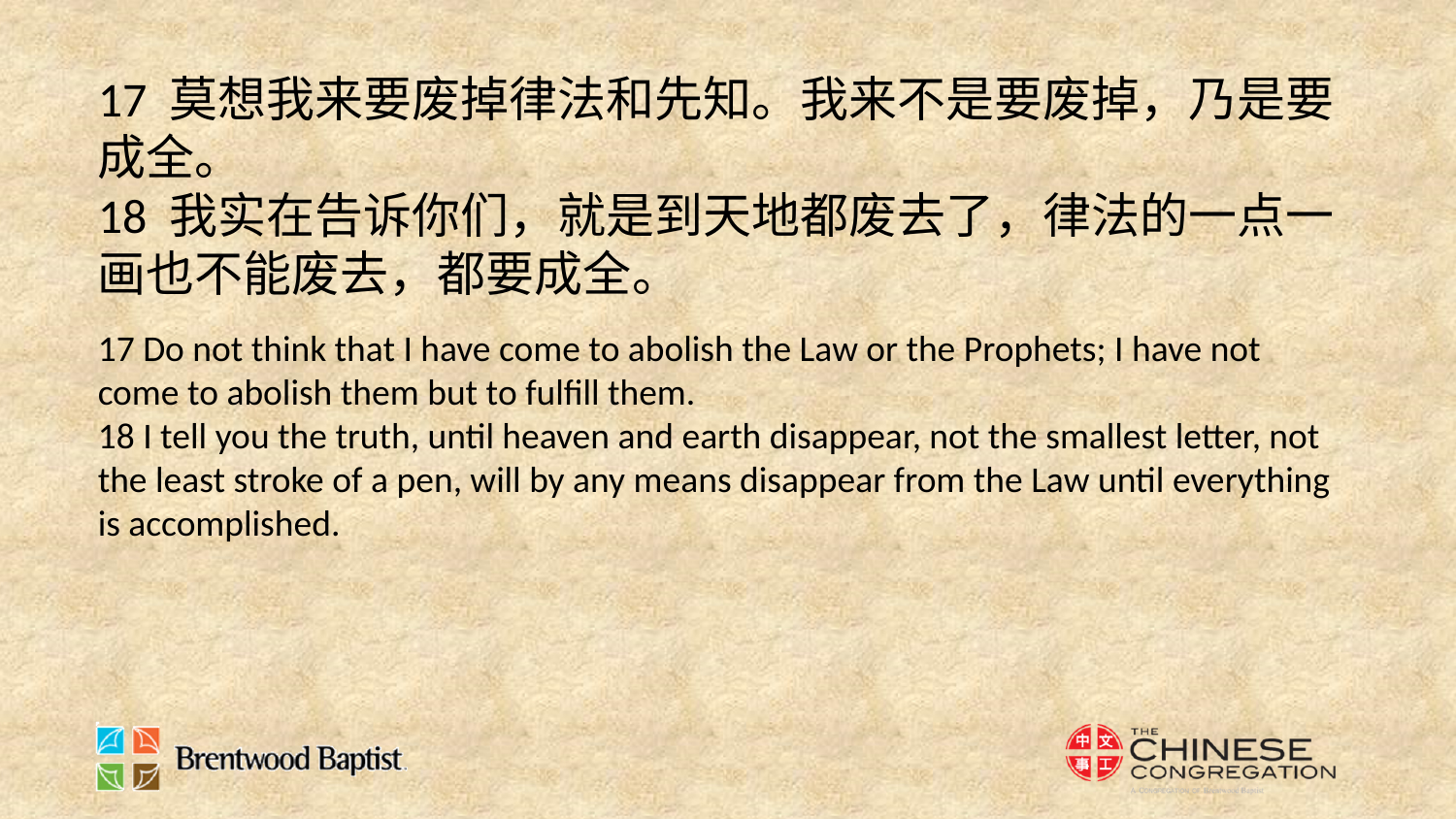

17 莫想我来要废掉律法和先知。我来不是要废掉，乃是要成全。
18 我实在告诉你们，就是到天地都废去了，律法的一点一画也不能废去，都要成全。

17 Do not think that I have come to abolish the Law or the Prophets; I have not come to abolish them but to fulfill them.
18 I tell you the truth, until heaven and earth disappear, not the smallest letter, not the least stroke of a pen, will by any means disappear from the Law until everything is accomplished.